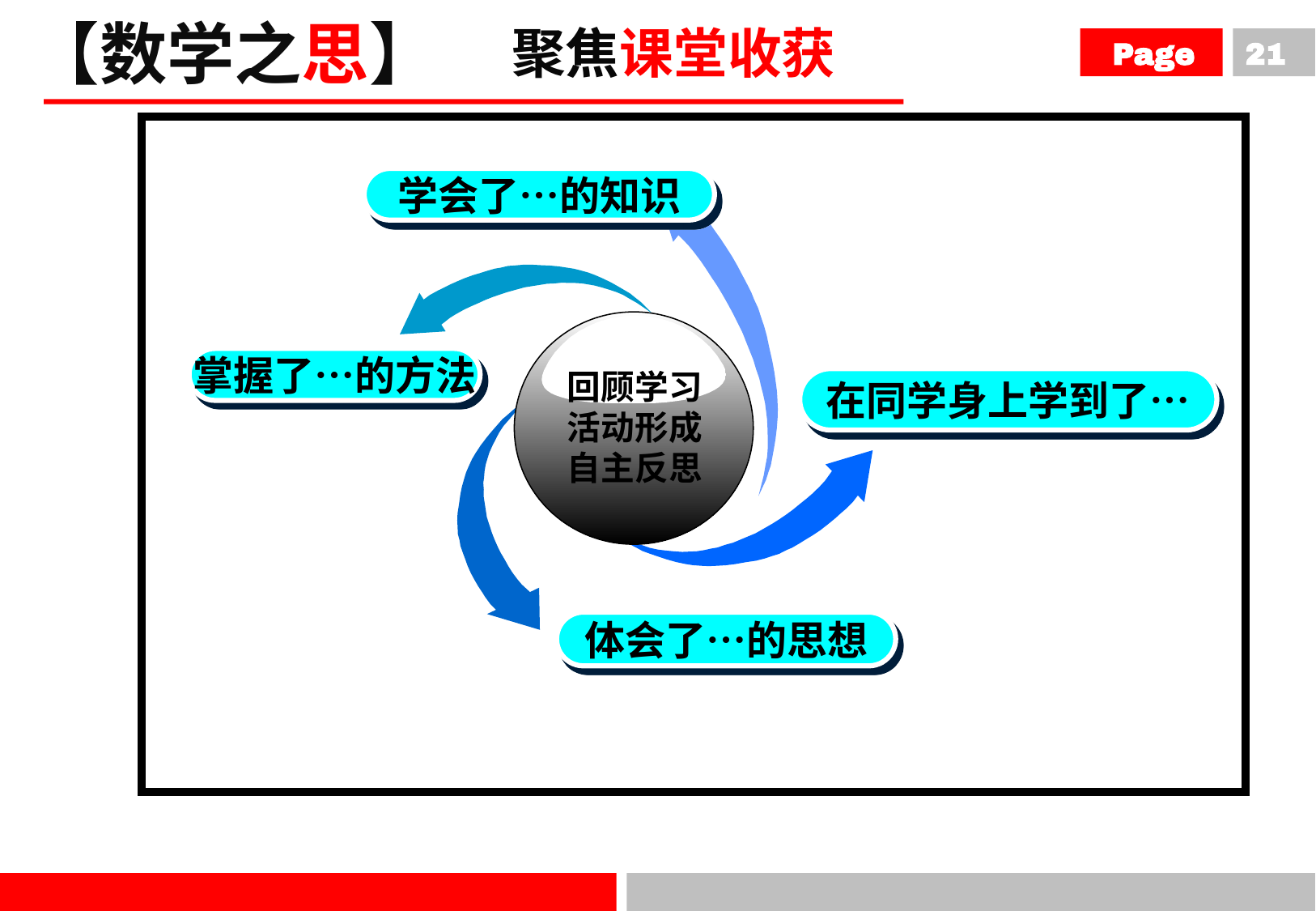

【数学之思】
聚焦课堂收获
  Page
21

  学会了…的知识

   掌握了…的方法

回顾学习活动形成自主反思
在同学身上学到了…

   体会了…的思想